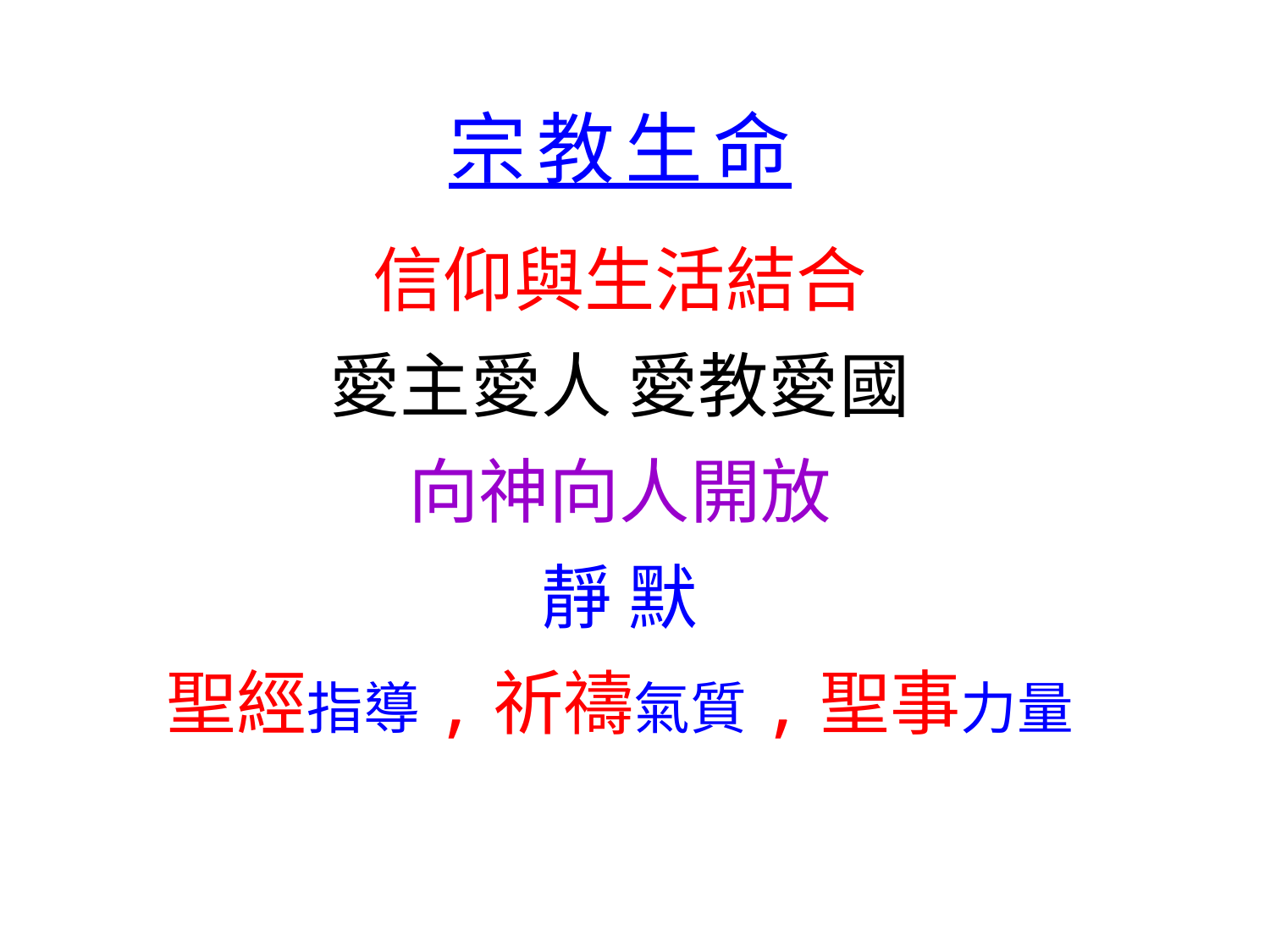

宗教生命
信仰與生活結合
愛主愛人 愛教愛國
向神向人開放
靜 默
聖經指導,祈禱氣質,聖事力量